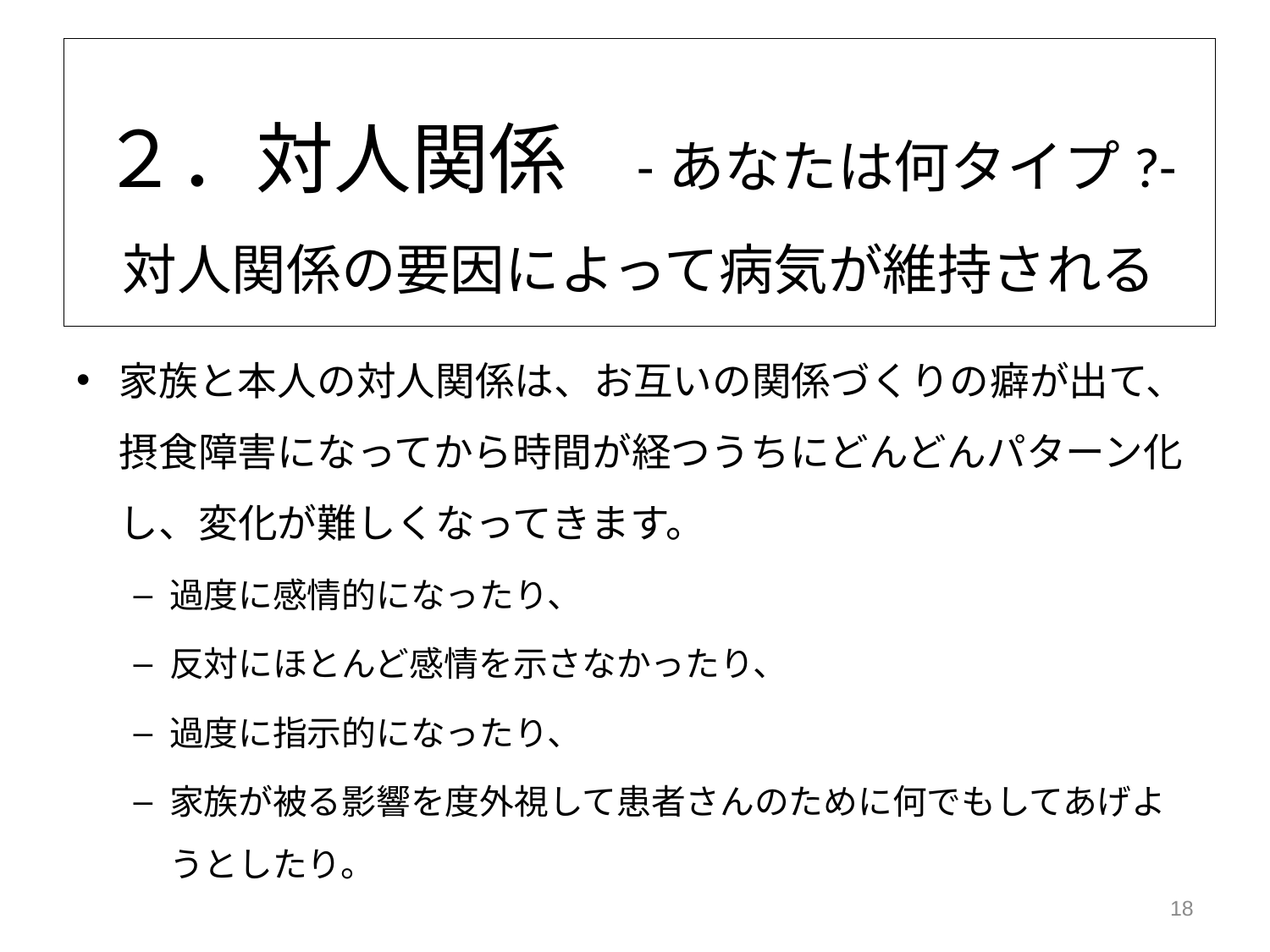

# ２．対人関係　-あなたは何タイプ?- 対人関係の要因によって病気が維持される
家族と本人の対人関係は、お互いの関係づくりの癖が出て、摂食障害になってから時間が経つうちにどんどんパターン化し、変化が難しくなってきます。
過度に感情的になったり、
反対にほとんど感情を示さなかったり、
過度に指示的になったり、
家族が被る影響を度外視して患者さんのために何でもしてあげようとしたり。
18